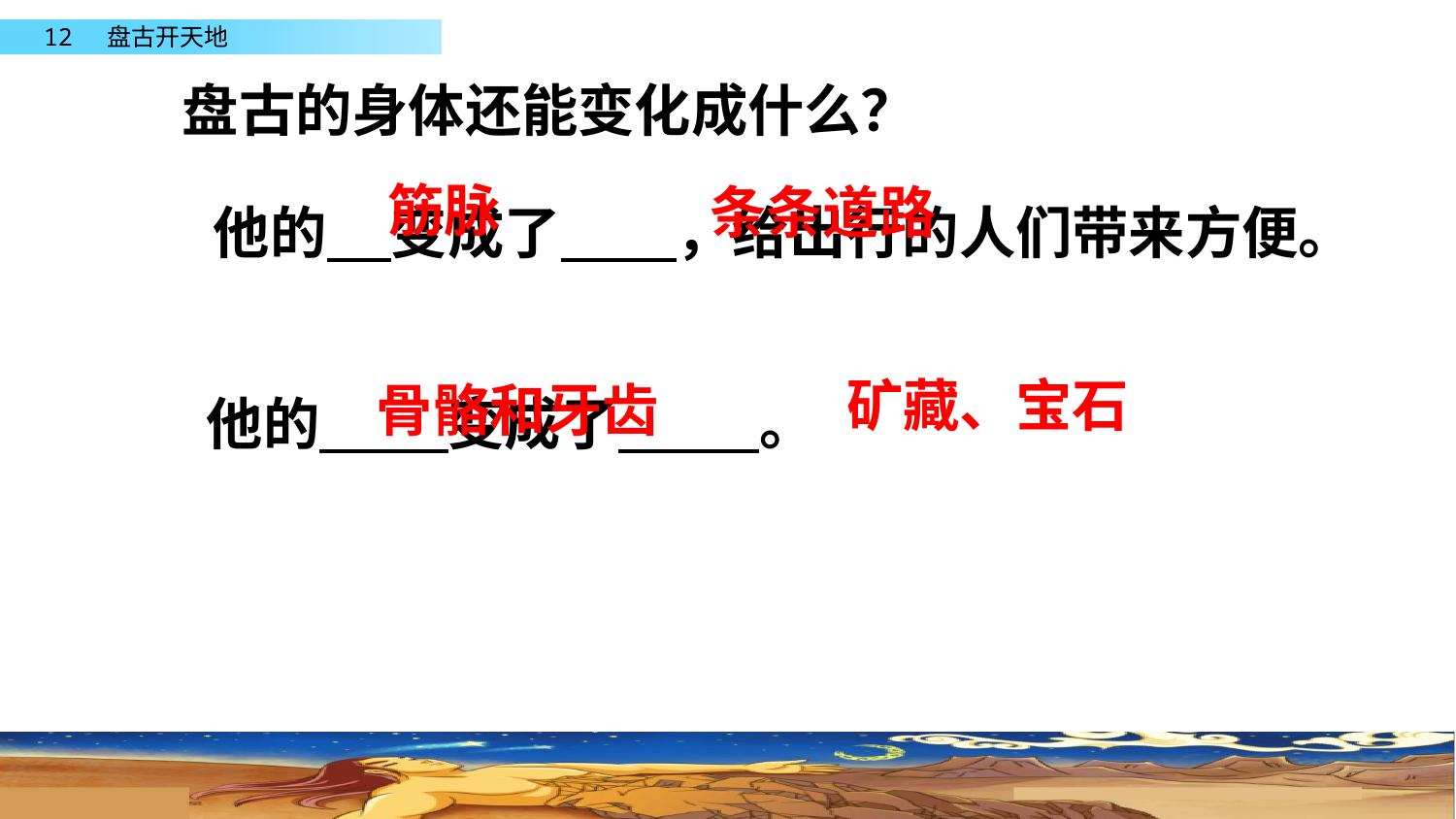

盘古的身体还能变化成什么？
筋脉
条条道路
    他的     变成了         ，给出行的人们带来方便。
矿藏、宝石
骨骼和牙齿
    他的          变成了           。